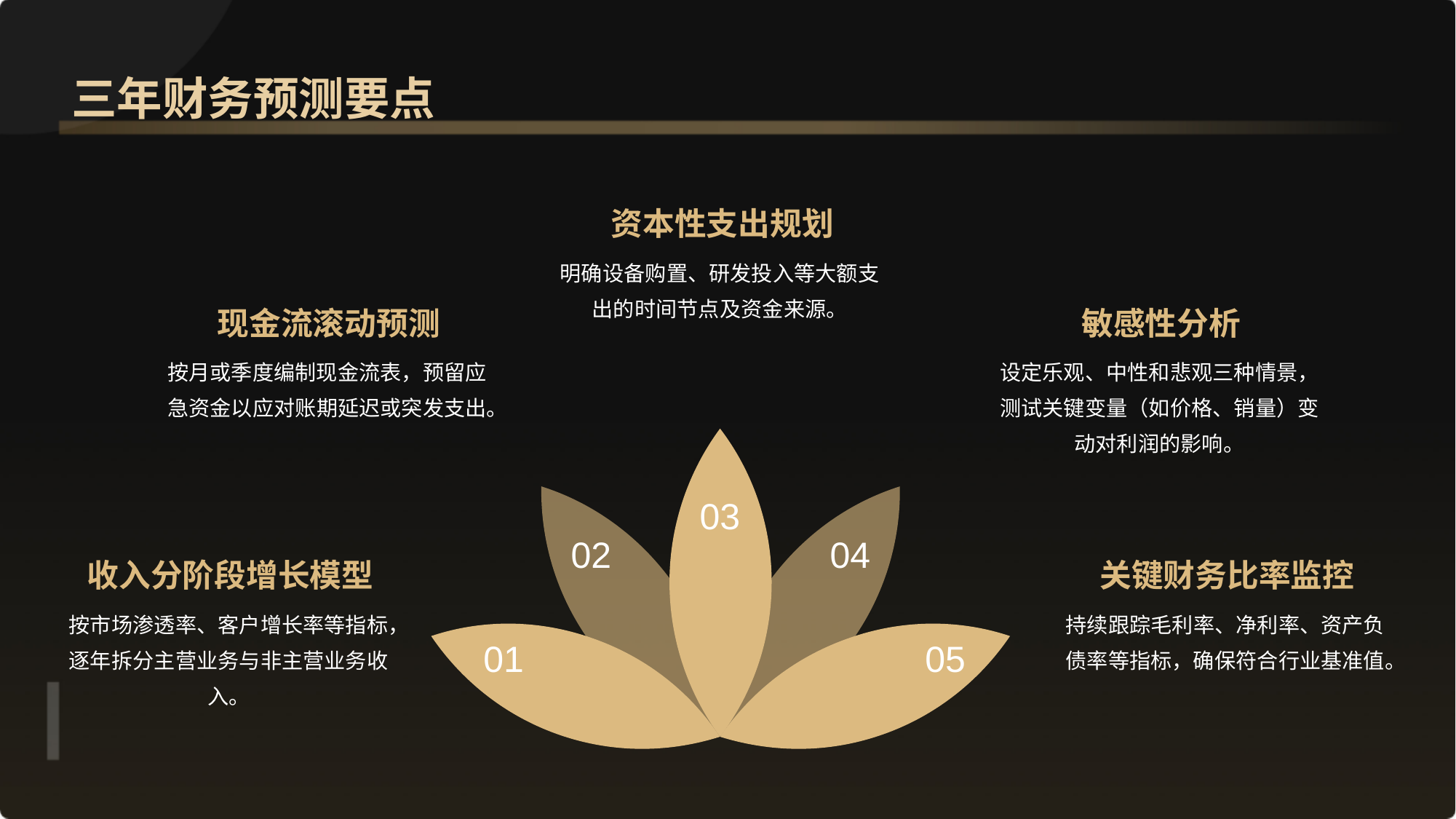

三年财务预测要点
资本性支出规划
明确设备购置、研发投入等大额支出的时间节点及资金来源。
现金流滚动预测
敏感性分析
按月或季度编制现金流表，预留应急资金以应对账期延迟或突发支出。
设定乐观、中性和悲观三种情景，测试关键变量（如价格、销量）变动对利润的影响。

03

02
04
收入分阶段增长模型
关键财务比率监控
按市场渗透率、客户增长率等指标，逐年拆分主营业务与非主营业务收入。
持续跟踪毛利率、净利率、资产负债率等指标，确保符合行业基准值。

01
05